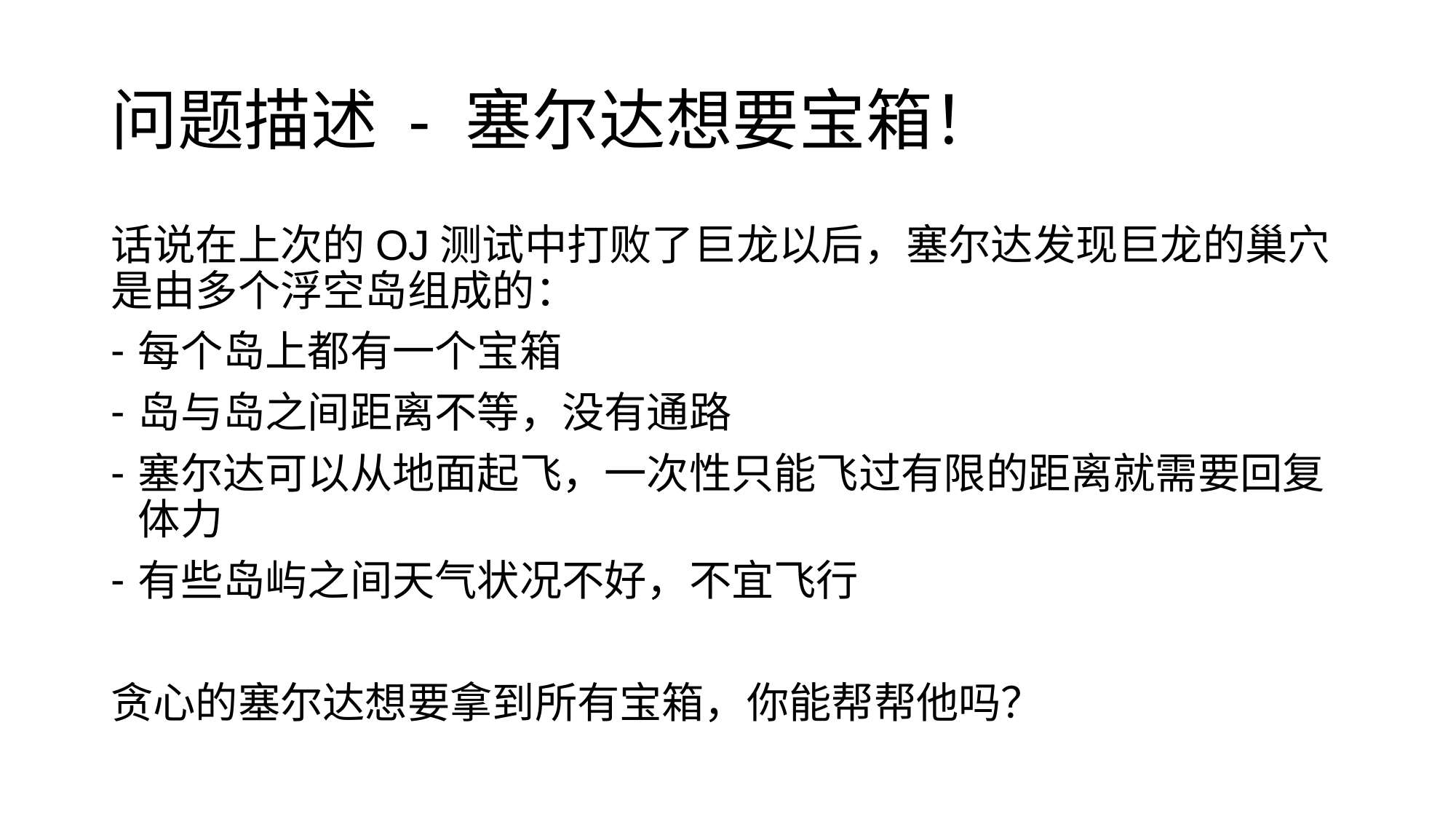

# 问题描述 - 塞尔达想要宝箱！
话说在上次的OJ测试中打败了巨龙以后，塞尔达发现巨龙的巢穴是由多个浮空岛组成的：
每个岛上都有一个宝箱
岛与岛之间距离不等，没有通路
塞尔达可以从地面起飞，一次性只能飞过有限的距离就需要回复体力
有些岛屿之间天气状况不好，不宜飞行

贪心的塞尔达想要拿到所有宝箱，你能帮帮他吗？